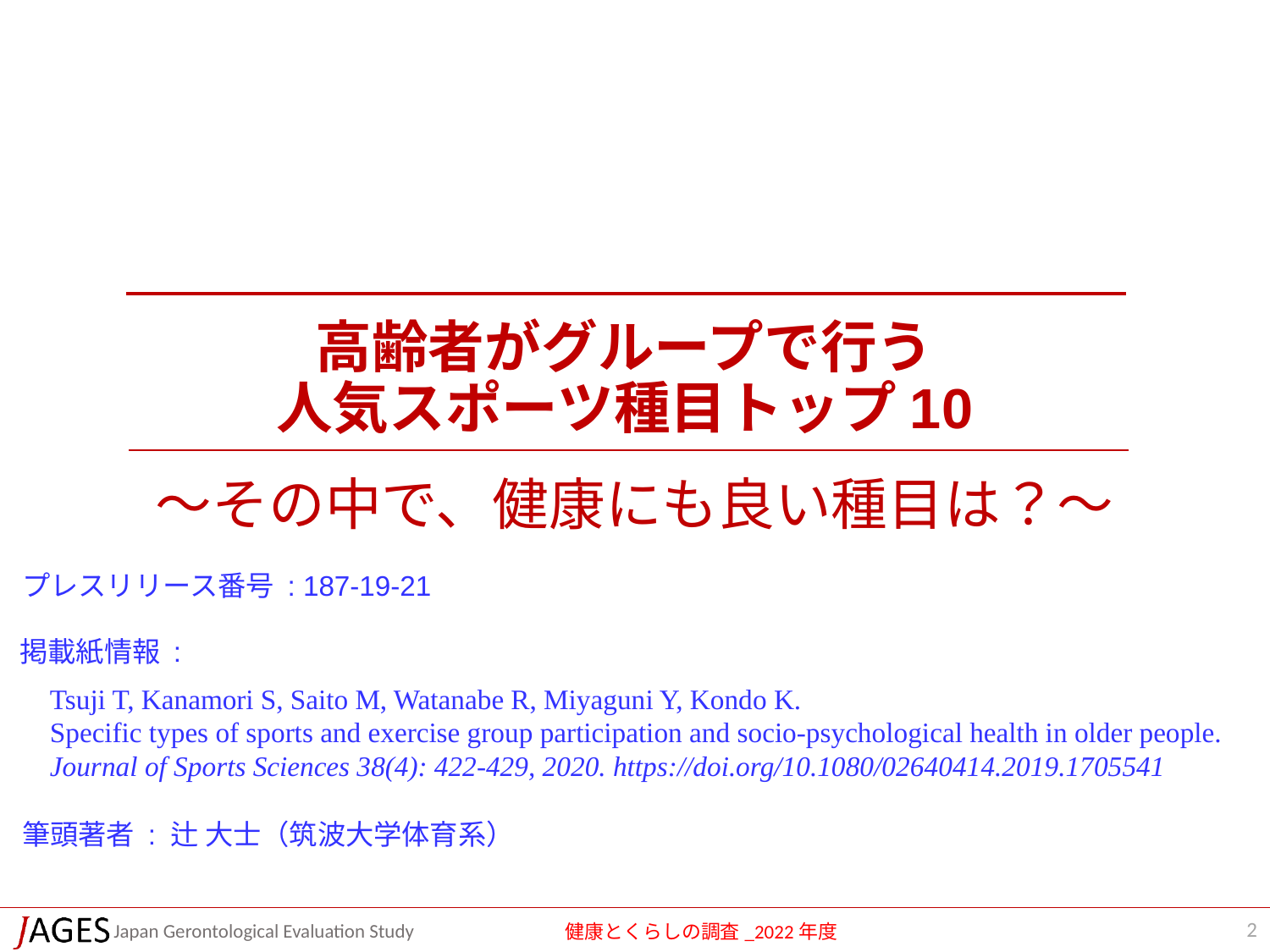

# 高齢者がグループで行う 人気スポーツ種目トップ10
～その中で、健康にも良い種目は？～
プレスリリース番号 : 187-19-21
掲載紙情報 :
Tsuji T, Kanamori S, Saito M, Watanabe R, Miyaguni Y, Kondo K.
Specific types of sports and exercise group participation and socio-psychological health in older people.
Journal of Sports Sciences 38(4): 422-429, 2020. https://doi.org/10.1080/02640414.2019.1705541
筆頭著者 : 辻 大士（筑波大学体育系）
2